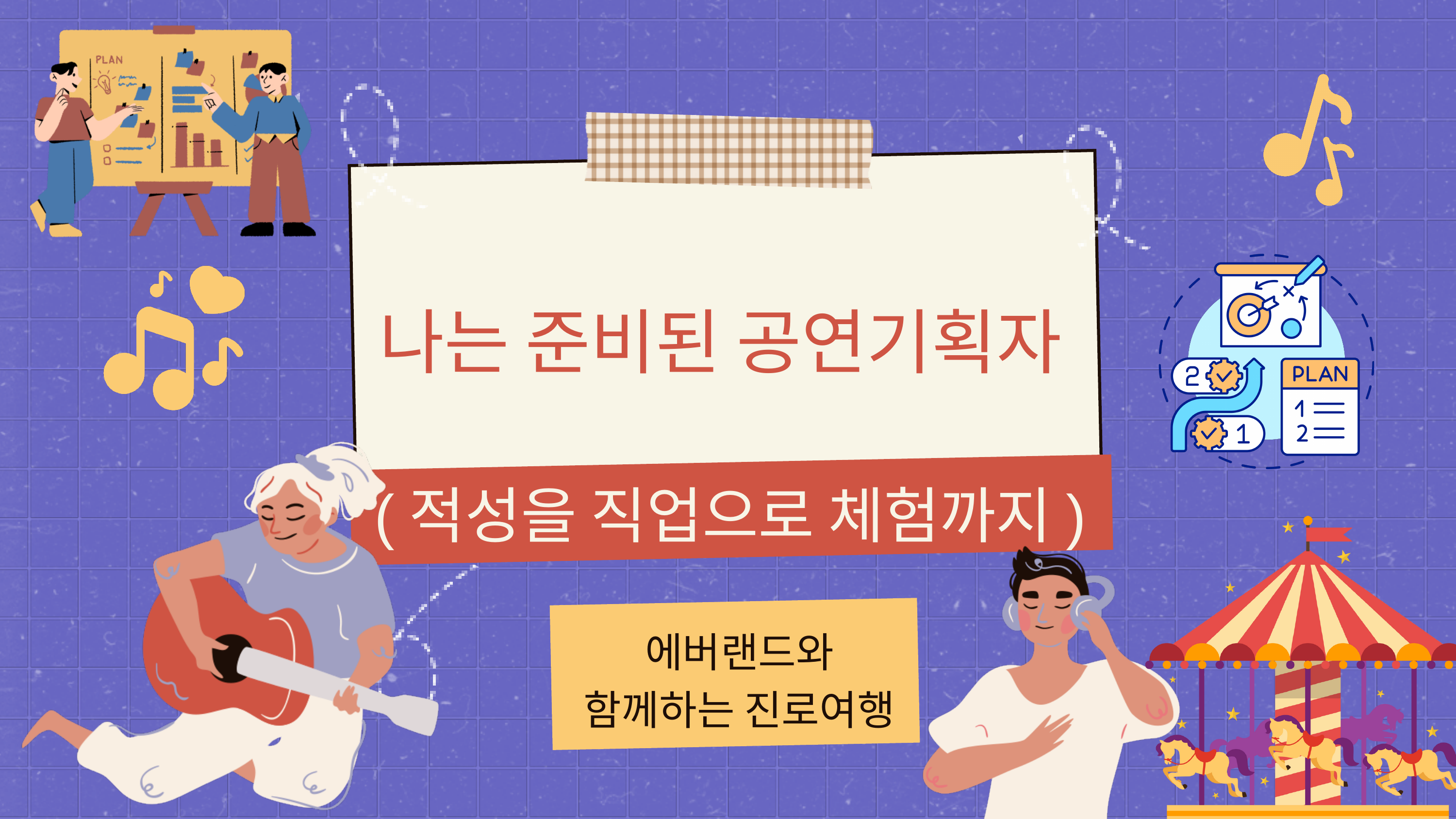

나는 준비된 공연기획자

(적성을 직업으로 체험까지)

에버랜드와 함께하는 진로여행